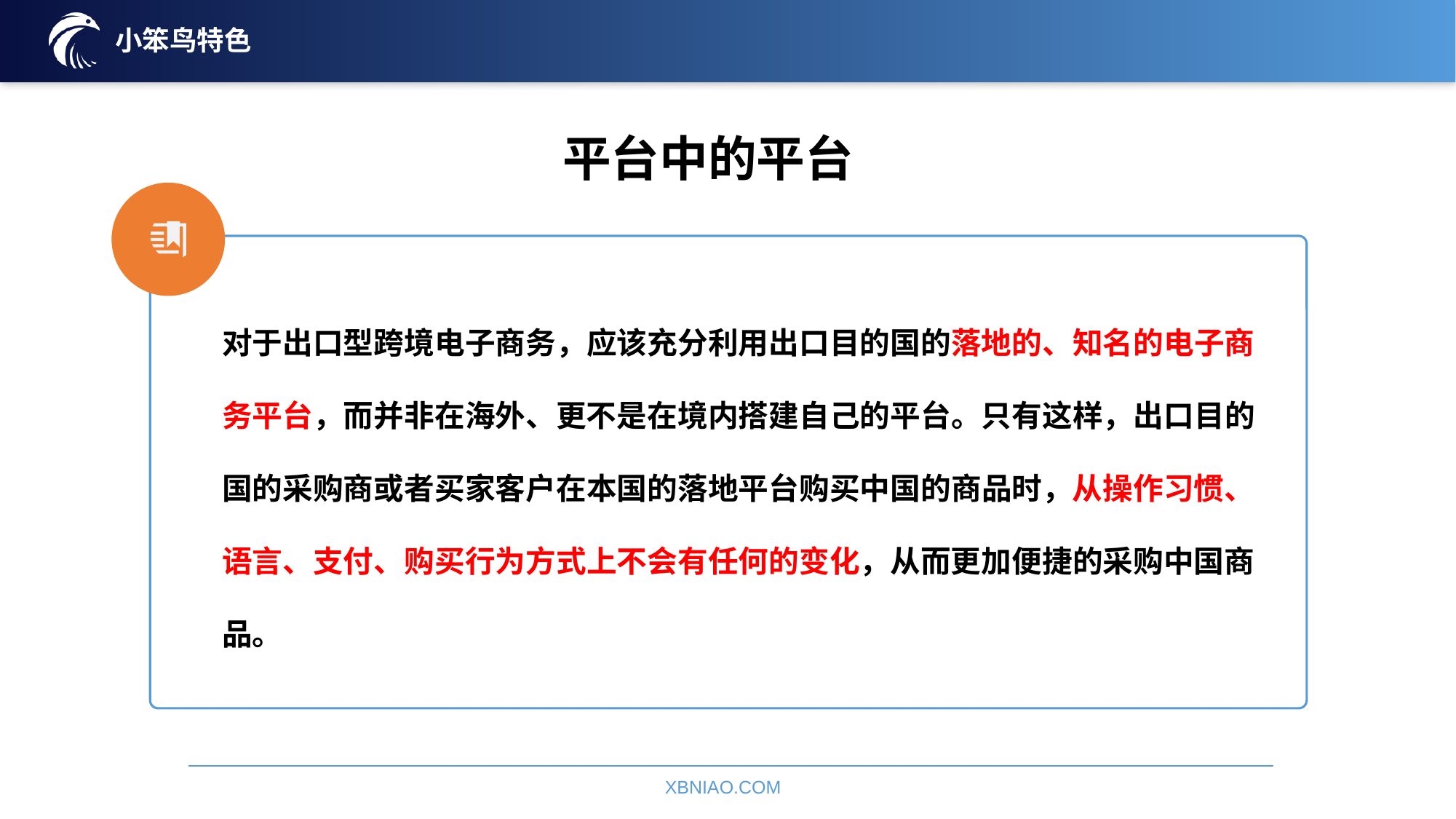

小笨鸟特色
平台中的平台

对于出口型跨境电子商务，应该充分利用出口目的国的落地的、知名的电子商务平台，而并非在海外、更不是在境内搭建自己的平台。只有这样，出口目的国的采购商或者买家客户在本国的落地平台购买中国的商品时，从操作习惯、语言、支付、购买行为方式上不会有任何的变化，从而更加便捷的采购中国商品。